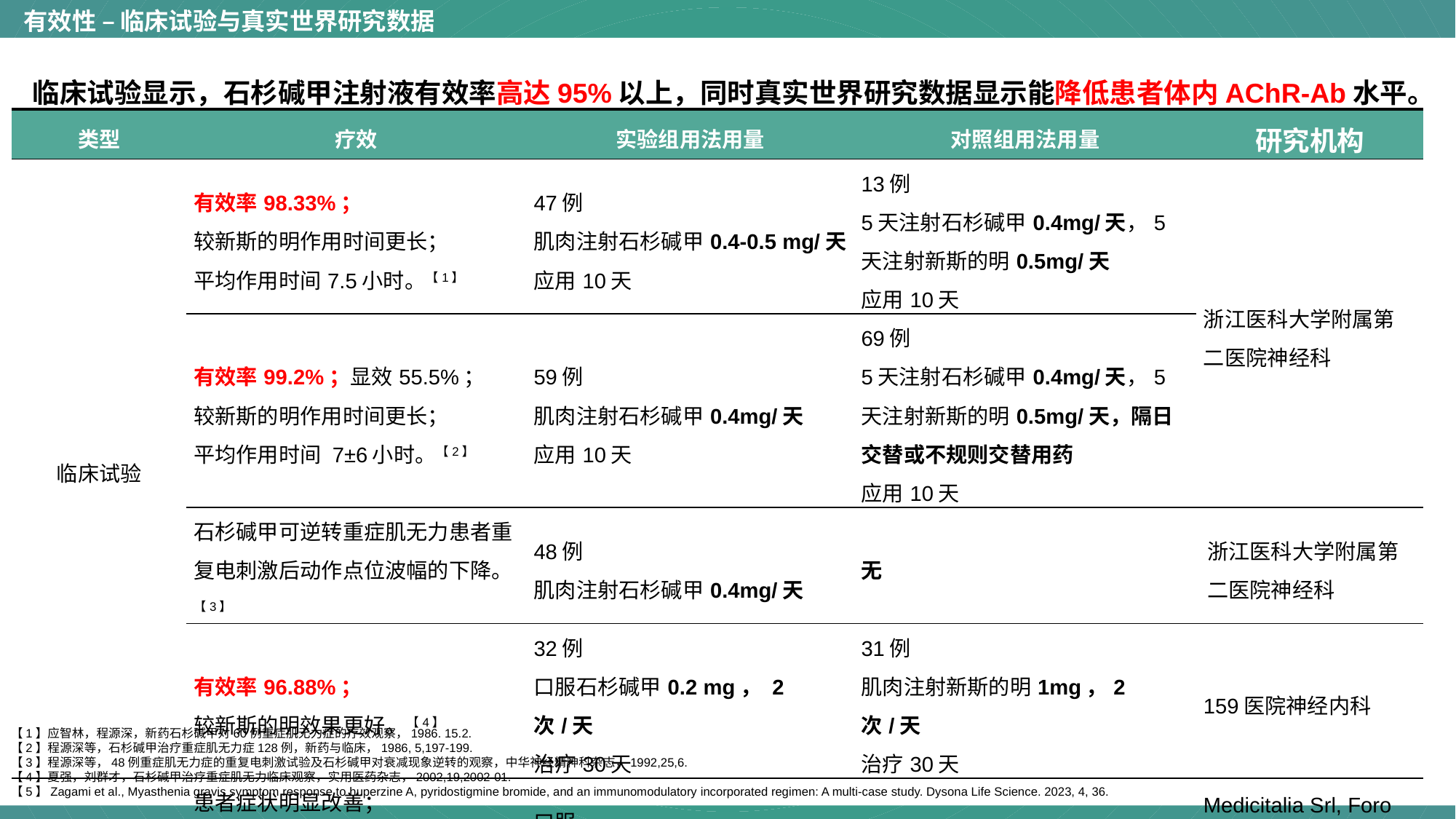

有效性 – 临床试验与真实世界研究数据

临床试验显示，石杉碱甲注射液有效率高达95%以上，同时真实世界研究数据显示能降低患者体内AChR-Ab水平。
| 类型 | 疗效 | 实验组用法用量 | 对照组用法用量 | 研究机构 |
| --- | --- | --- | --- | --- |
| 临床试验 | 有效率98.33%； 较新斯的明作用时间更长； 平均作用时间7.5小时。【1】 | 47例 肌肉注射石杉碱甲0.4-0.5 mg/天 应用10天 | 13例 5天注射石杉碱甲0.4mg/天，5天注射新斯的明0.5mg/天 应用10天 | 浙江医科大学附属第二医院神经科 |
|  | 有效率99.2%；显效55.5%； 较新斯的明作用时间更长； 平均作用时间 7±6小时。【2】 | 59例 肌肉注射石杉碱甲0.4mg/天 应用10天 | 69例 5天注射石杉碱甲0.4mg/天，5天注射新斯的明0.5mg/天，隔日交替或不规则交替用药 应用10天 |  |
|  | 石杉碱甲可逆转重症肌无力患者重复电刺激后动作点位波幅的下降。【3】 | 48例 肌肉注射石杉碱甲0.4mg/天 | 无 | 浙江医科大学附属第二医院神经科 |
|  | 有效率96.88%； 较新斯的明效果更好。【4】 | 32例 口服石杉碱甲0.2 mg， 2次/天 治疗30天 | 31例 肌肉注射新斯的明1mg，2次/天 治疗30天 | 159医院神经内科 |
| 真实世界研究 | 患者症状明显改善； 患者体内AChR-Ab水平下降； 明显改善患者生活质量。【5】 | 口服 0.2-0.4 mg/天 | 无 | Medicitalia Srl, Foro Bonaparte, Milano（意大利） |
【1】应智林，程源深，新药石杉碱甲对60例重症肌无力症的疗效观察，1986. 15.2.
【2】程源深等，石杉碱甲治疗重症肌无力症128例，新药与临床，1986, 5,197-199.
【3】程源深等，48例重症肌无力症的重复电刺激试验及石杉碱甲对衰减现象逆转的观察，中华神经精神科杂志，1992,25,6.
【4】夏强，刘群才，石杉碱甲治疗重症肌无力临床观察，实用医药杂志，2002,19,2002-01.
【5】Zagami et al., Myasthenia gravis symptom response to huperzine A, pyridostigmine bromide, and an immunomodulatory incorporated regimen: A multi-case study. Dysona Life Science. 2023, 4, 36.